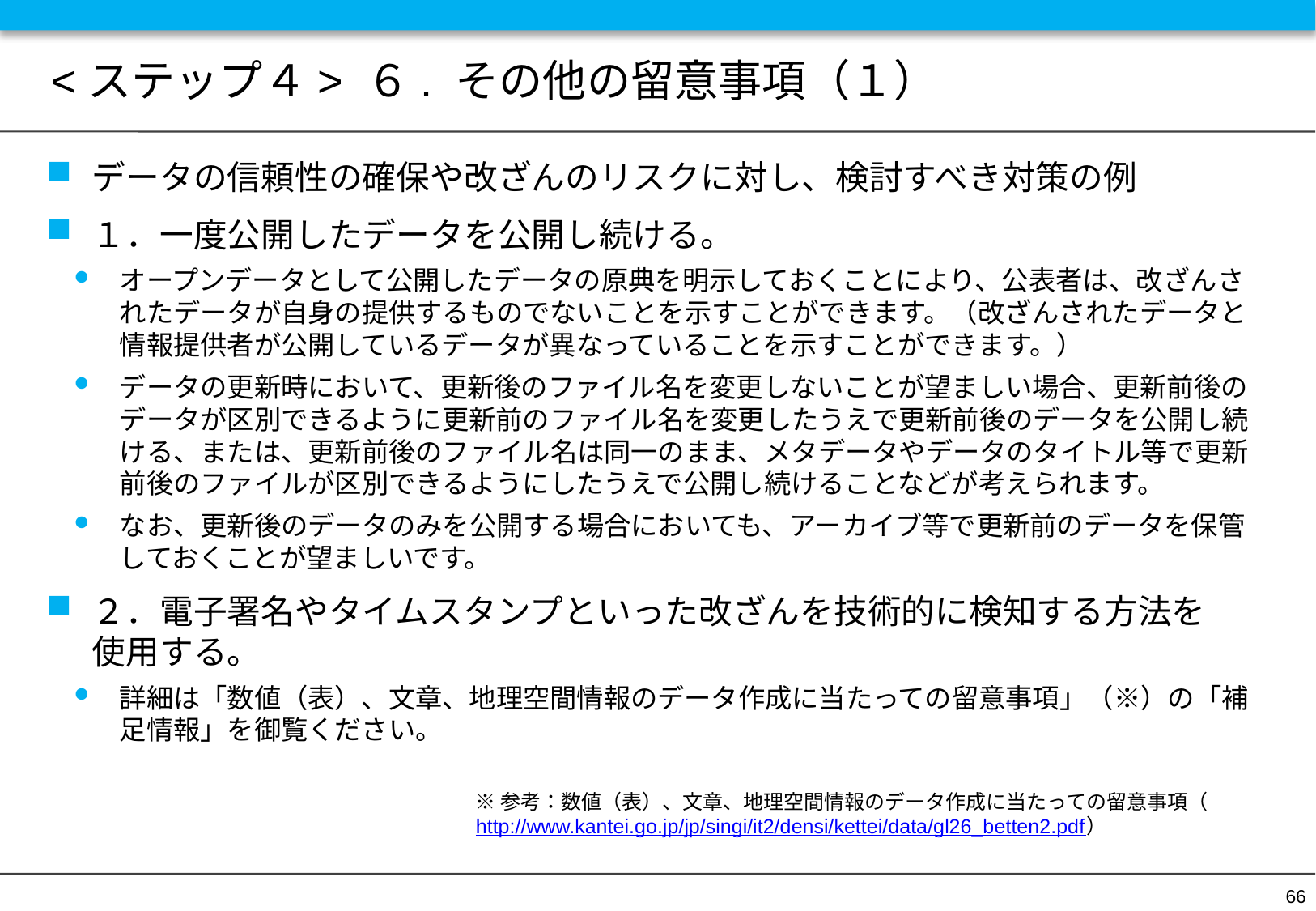

# <ステップ４> ６. その他の留意事項（１）
データの信頼性の確保や改ざんのリスクに対し、検討すべき対策の例
１．一度公開したデータを公開し続ける。
オープンデータとして公開したデータの原典を明示しておくことにより、公表者は、改ざんされたデータが自身の提供するものでないことを示すことができます。（改ざんされたデータと情報提供者が公開しているデータが異なっていることを示すことができます。）
データの更新時において、更新後のファイル名を変更しないことが望ましい場合、更新前後のデータが区別できるように更新前のファイル名を変更したうえで更新前後のデータを公開し続ける、または、更新前後のファイル名は同一のまま、メタデータやデータのタイトル等で更新前後のファイルが区別できるようにしたうえで公開し続けることなどが考えられます。
なお、更新後のデータのみを公開する場合においても、アーカイブ等で更新前のデータを保管しておくことが望ましいです。
２．電子署名やタイムスタンプといった改ざんを技術的に検知する方法を　使用する。
詳細は「数値（表）、文章、地理空間情報のデータ作成に当たっての留意事項」（※）の「補足情報」を御覧ください。
※参考：数値（表）、文章、地理空間情報のデータ作成に当たっての留意事項（http://www.kantei.go.jp/jp/singi/it2/densi/kettei/data/gl26_betten2.pdf）
66